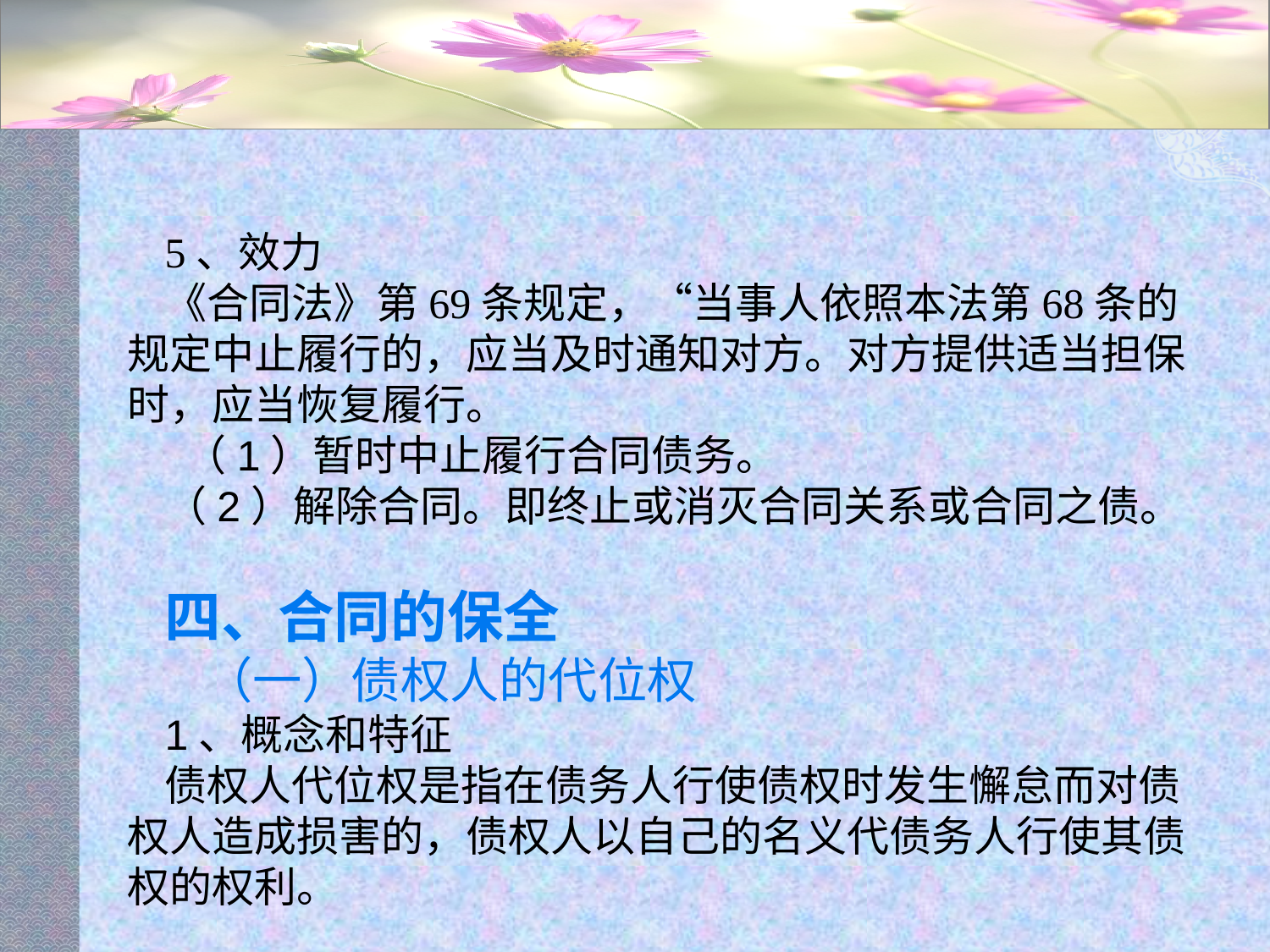

#
5、效力
《合同法》第69条规定，“当事人依照本法第68条的规定中止履行的，应当及时通知对方。对方提供适当担保时，应当恢复履行。
 （1）暂时中止履行合同债务。
（2）解除合同。即终止或消灭合同关系或合同之债。

四、合同的保全
   （一）债权人的代位权
1、概念和特征
债权人代位权是指在债务人行使债权时发生懈怠而对债权人造成损害的，债权人以自己的名义代债务人行使其债权的权利。